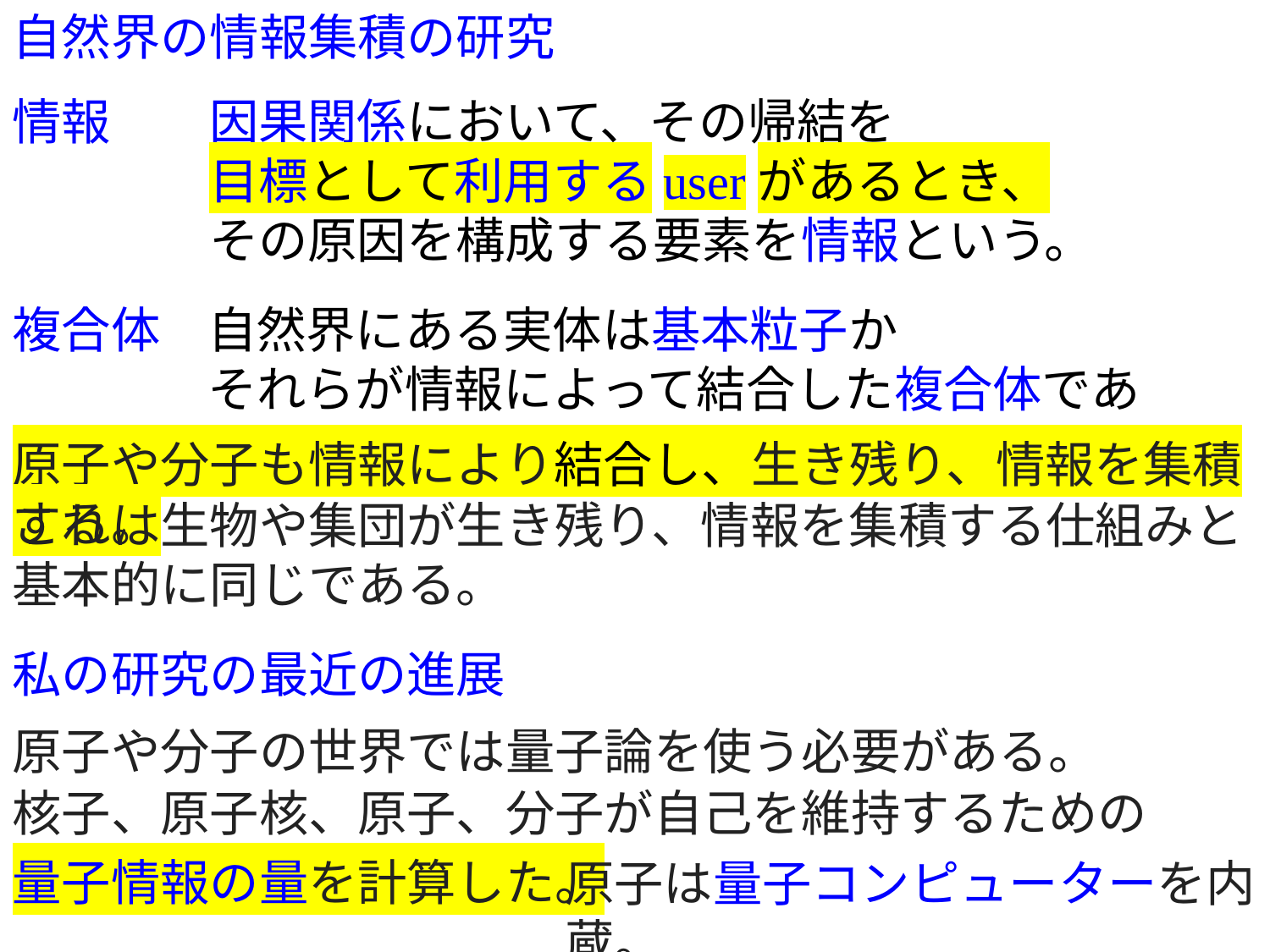

自然界の情報集積の研究
情報
因果関係において、その帰結を
目標として利用するuserがあるとき、
その原因を構成する要素を情報という。
複合体
自然界にある実体は基本粒子か
それらが情報によって結合した複合体である。
原子や分子も情報により結合し、生き残り、情報を集積する。
これは生物や集団が生き残り、情報を集積する仕組みと
基本的に同じである。
私の研究の最近の進展
原子や分子の世界では量子論を使う必要がある。
核子、原子核、原子、分子が自己を維持するための
量子情報の量を計算した。
原子は量子コンピューターを内蔵。